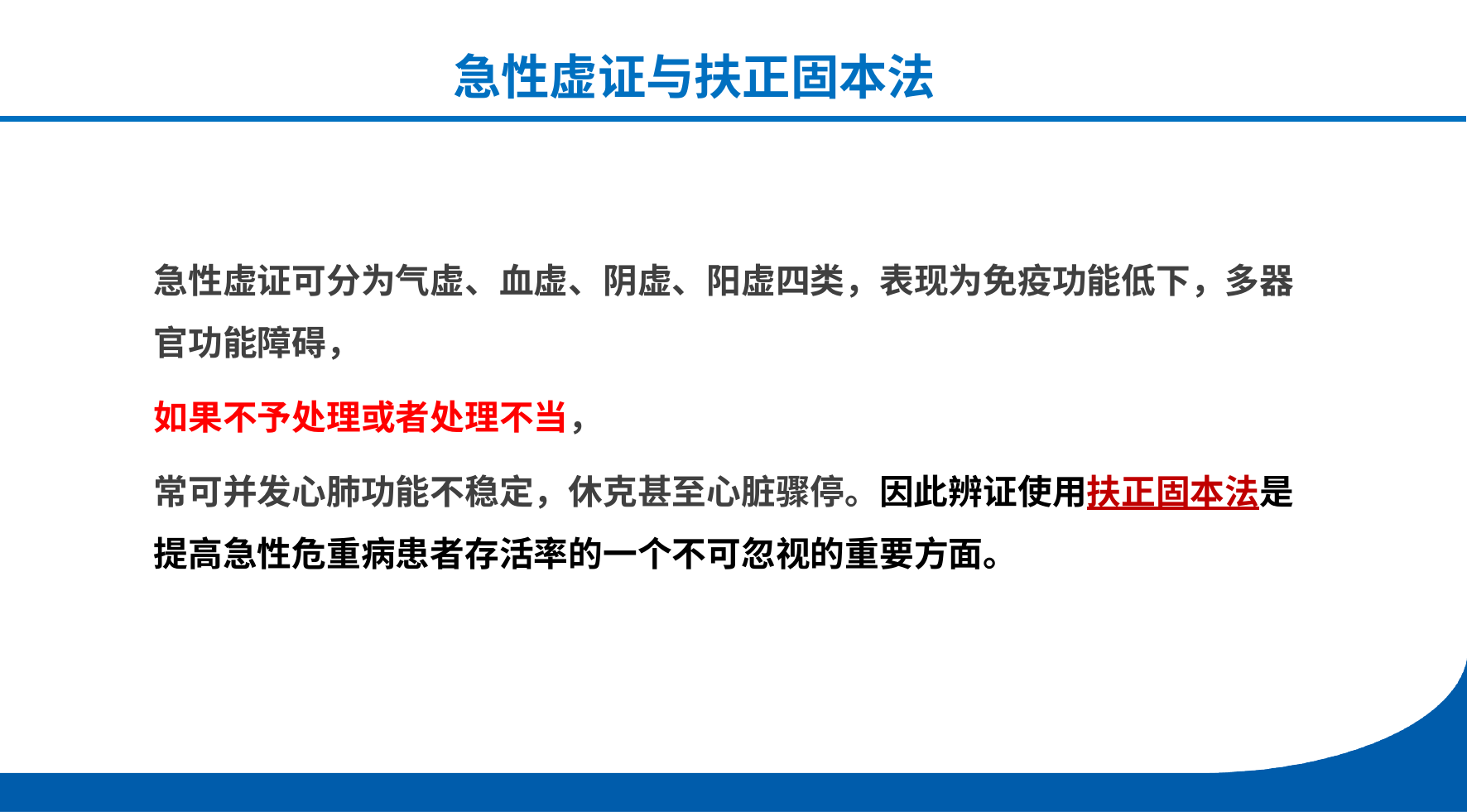

# 急性虚证与扶正固本法
急性虚证可分为气虚、血虚、阴虚、阳虚四类，表现为免疫功能低下，多器官功能障碍，
如果不予处理或者处理不当，
常可并发心肺功能不稳定，休克甚至心脏骤停。因此辨证使用扶正固本法是提高急性危重病患者存活率的一个不可忽视的重要方面。